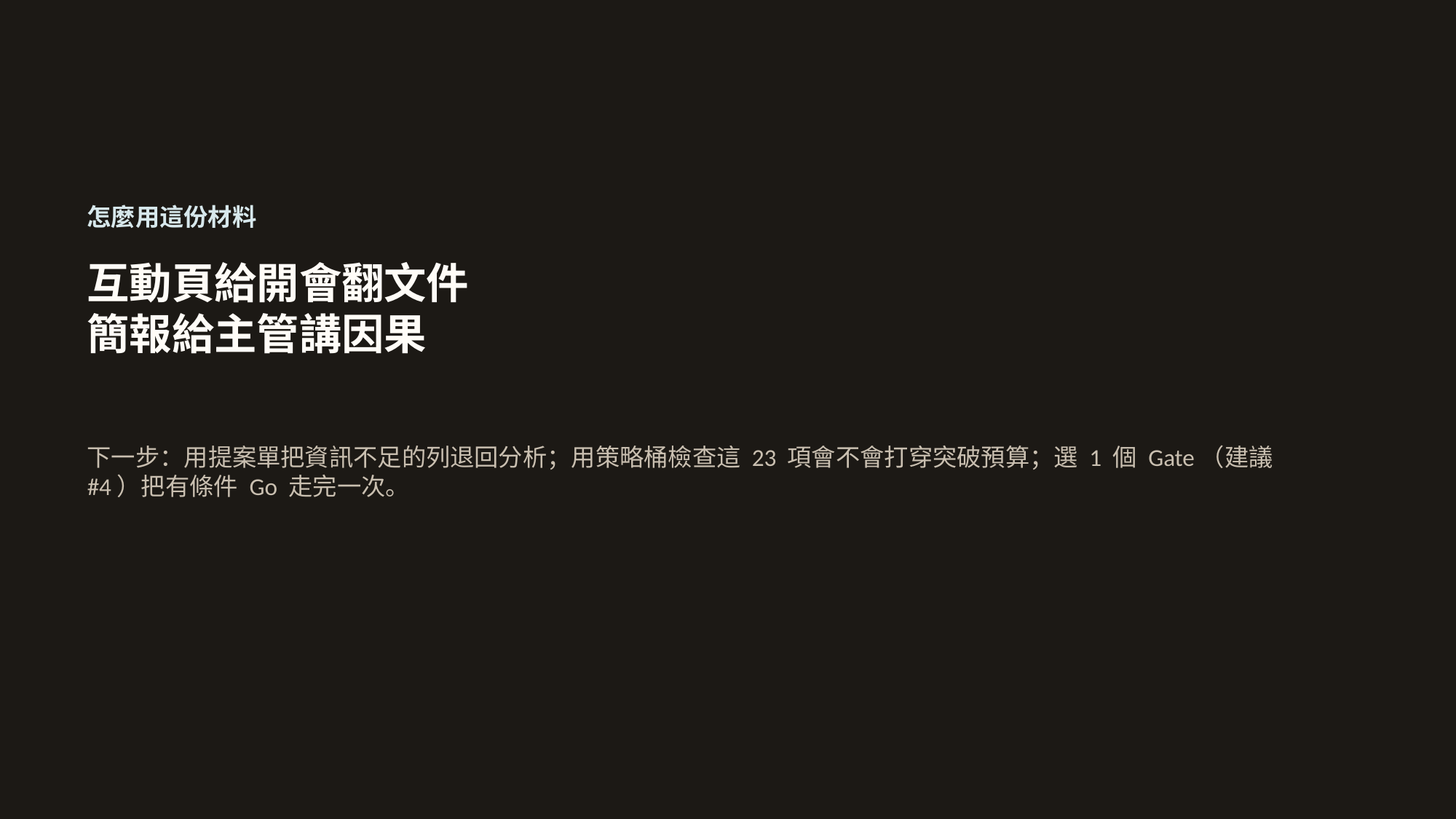

怎麼用這份材料
互動頁給開會翻文件
簡報給主管講因果
下一步：用提案單把資訊不足的列退回分析；用策略桶檢查這 23 項會不會打穿突破預算；選 1 個 Gate（建議 #4）把有條件 Go 走完一次。